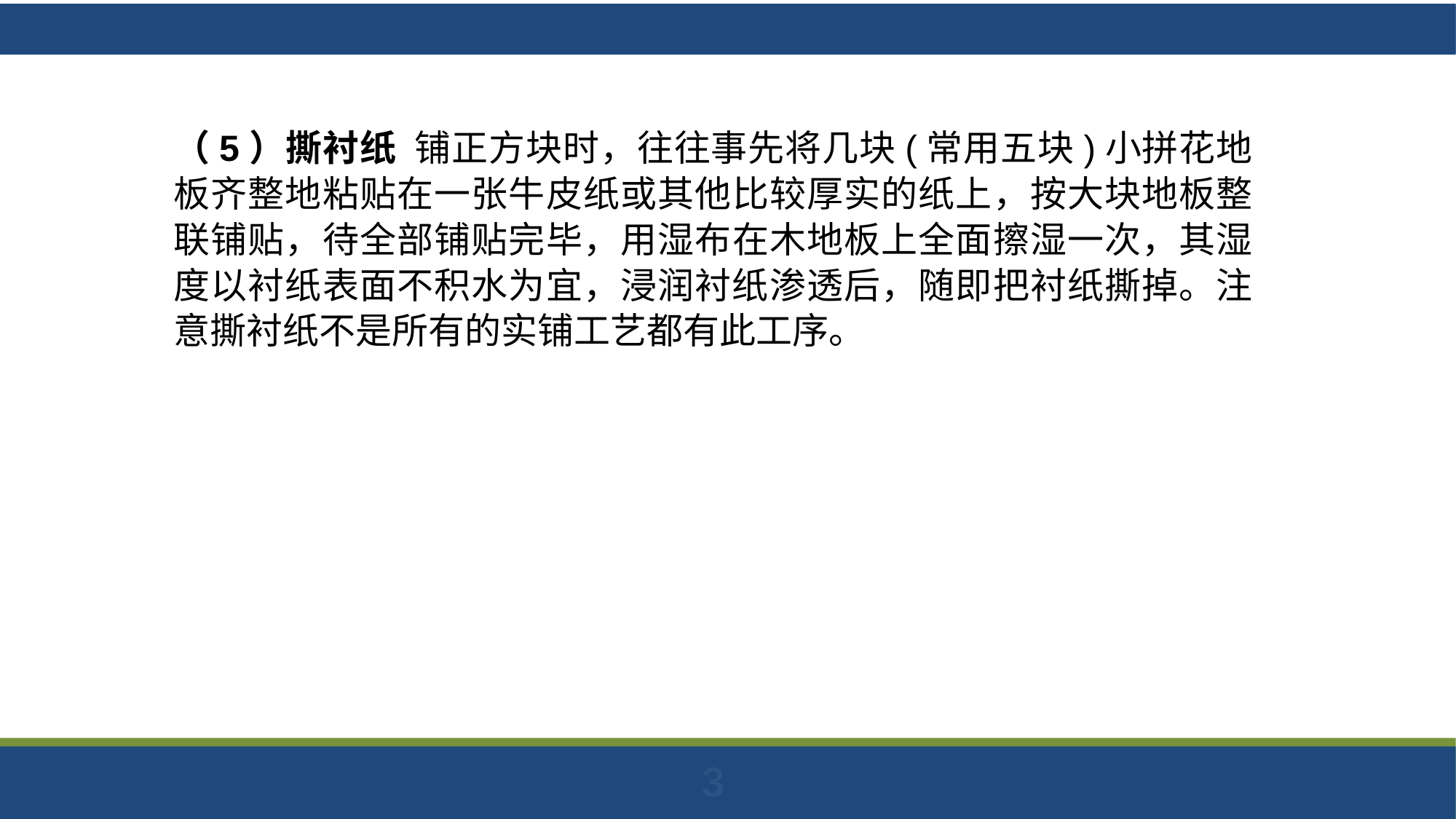

（5）撕衬纸  铺正方块时，往往事先将几块(常用五块)小拼花地板齐整地粘贴在一张牛皮纸或其他比较厚实的纸上，按大块地板整联铺贴，待全部铺贴完毕，用湿布在木地板上全面擦湿一次，其湿度以衬纸表面不积水为宜，浸润衬纸渗透后，随即把衬纸撕掉。注意撕衬纸不是所有的实铺工艺都有此工序。

3